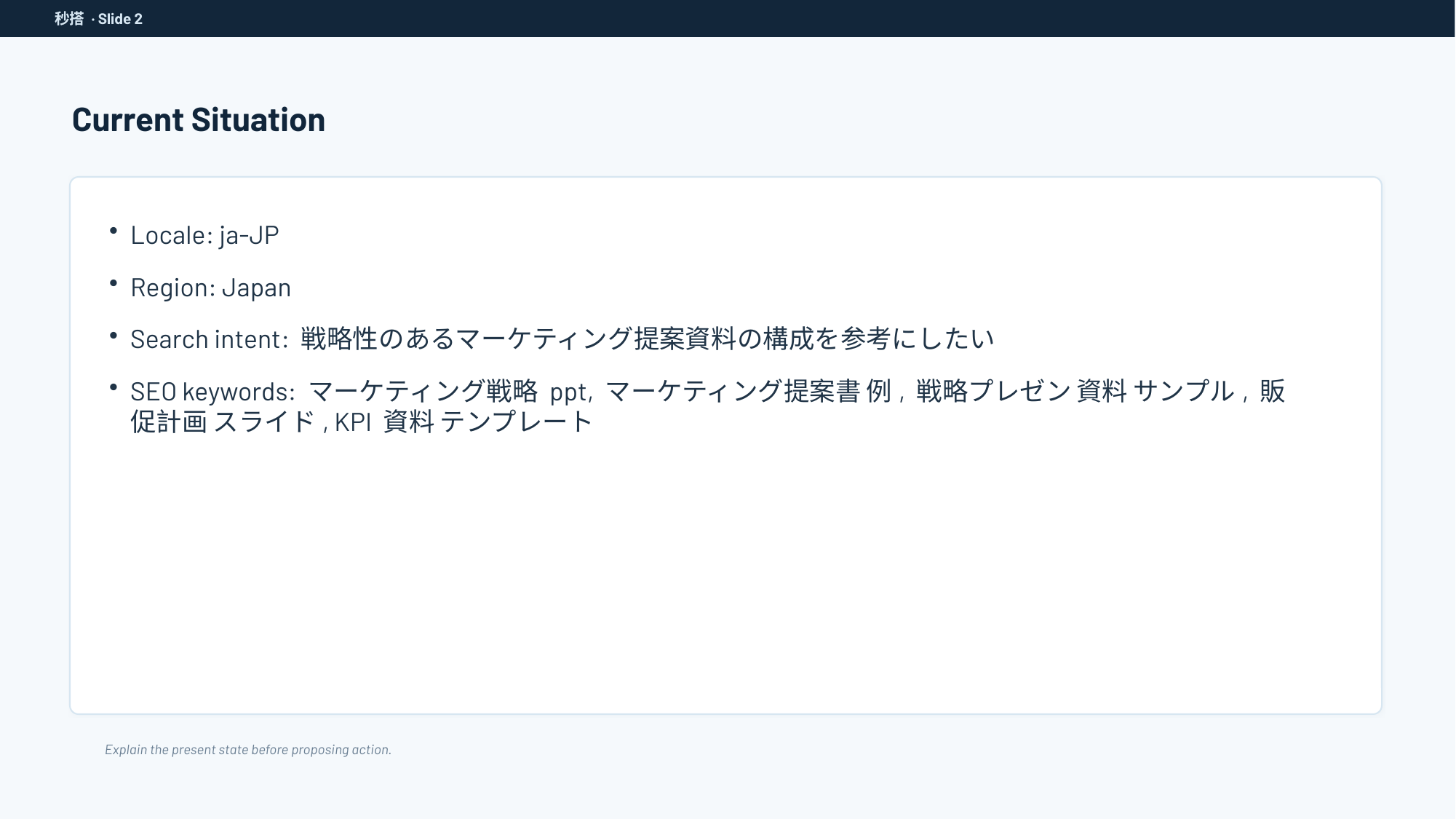

秒搭 · Slide 2
Current Situation

Locale: ja-JP
Region: Japan
Search intent: 戦略性のあるマーケティング提案資料の構成を参考にしたい
SEO keywords: マーケティング戦略 ppt, マーケティング提案書 例, 戦略プレゼン 資料 サンプル, 販促計画 スライド, KPI 資料 テンプレート
Explain the present state before proposing action.